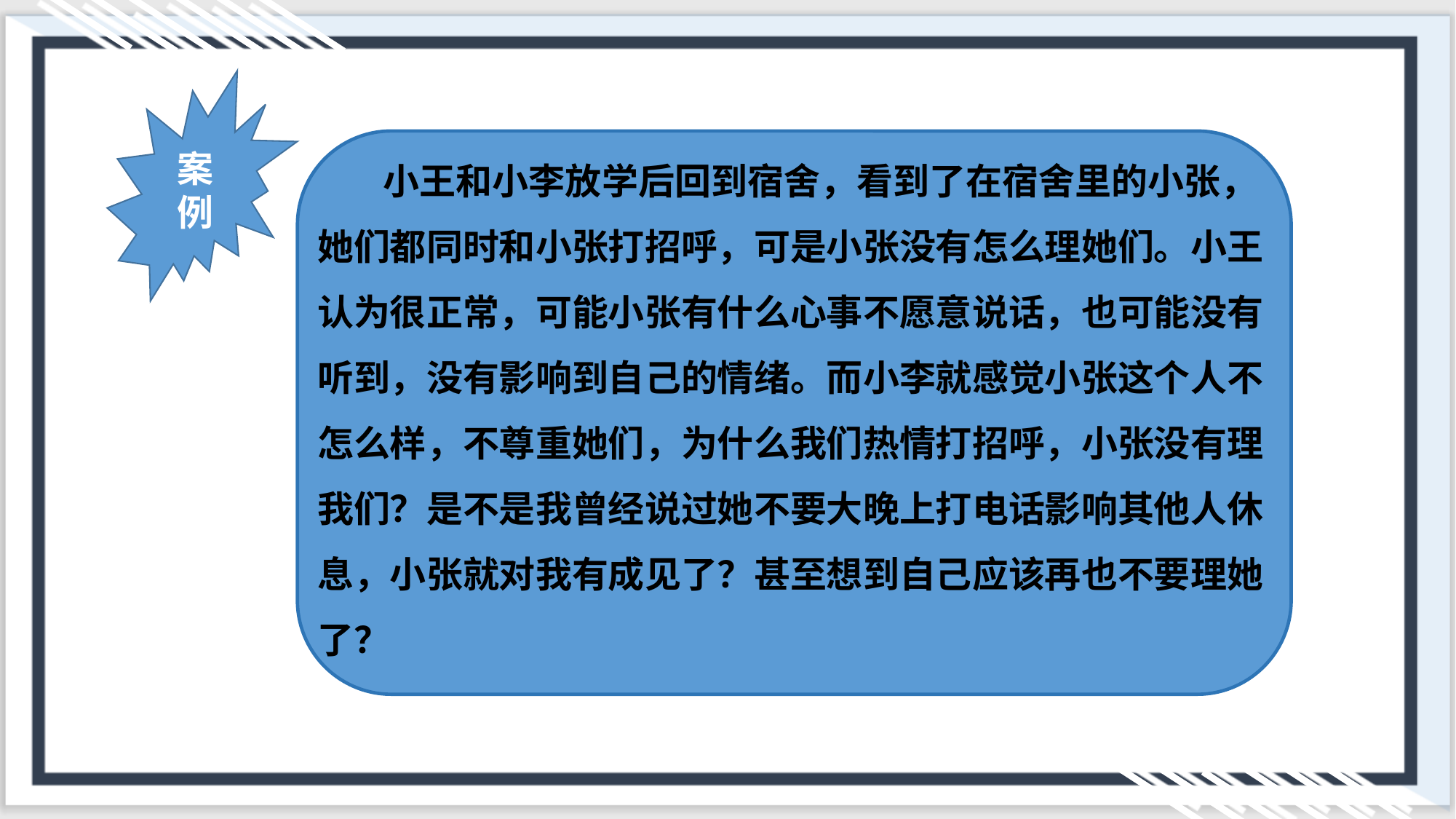

案例

       小王和小李放学后回到宿舍，看到了在宿舍里的小张，她们都同时和小张打招呼，可是小张没有怎么理她们。小王认为很正常，可能小张有什么心事不愿意说话，也可能没有听到，没有影响到自己的情绪。而小李就感觉小张这个人不怎么样，不尊重她们，为什么我们热情打招呼，小张没有理我们？是不是我曾经说过她不要大晚上打电话影响其他人休息，小张就对我有成见了？甚至想到自己应该再也不要理她了？